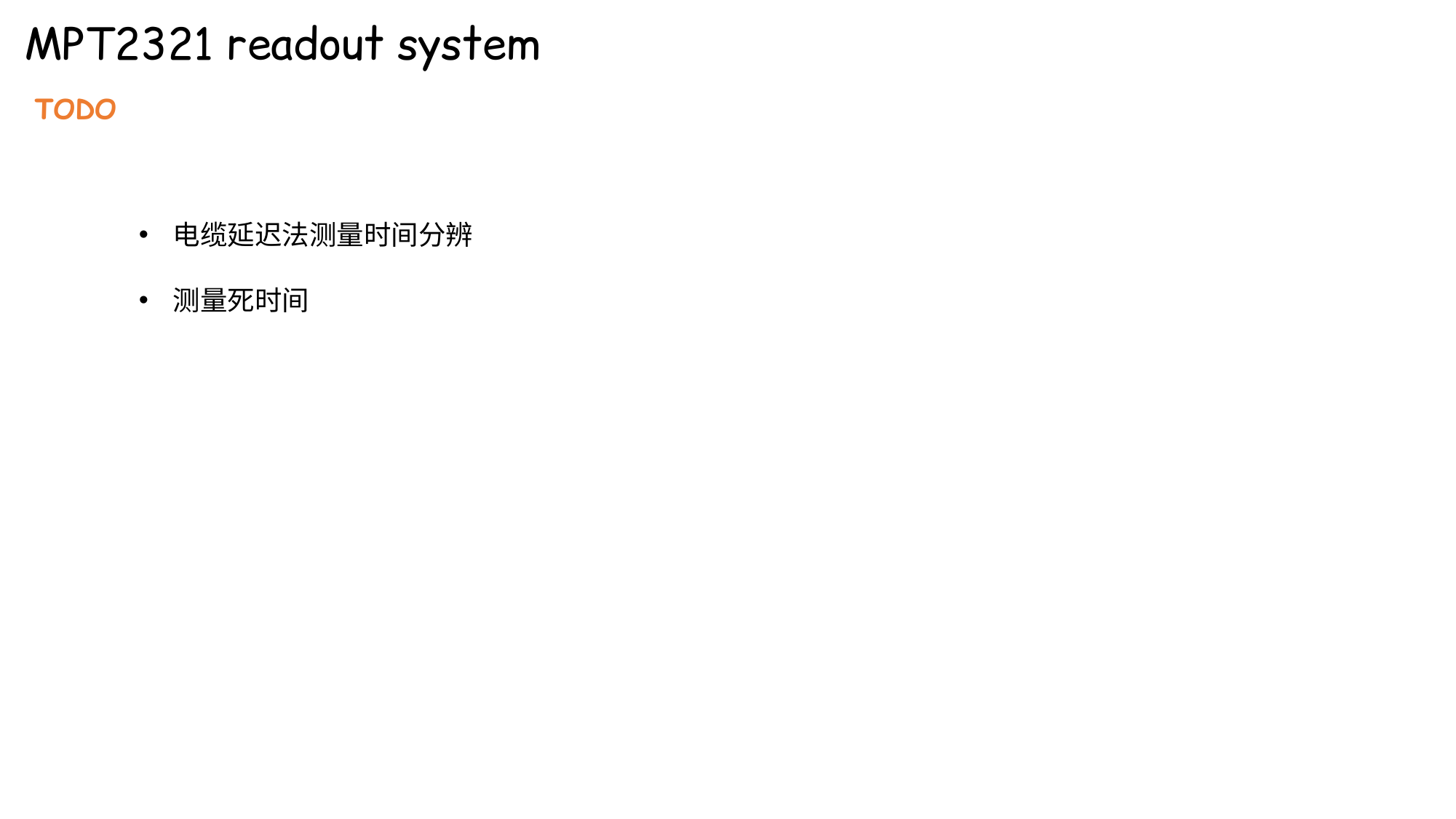

# MPT2321 readout system
TODO
电缆延迟法测量时间分辨

测量死时间